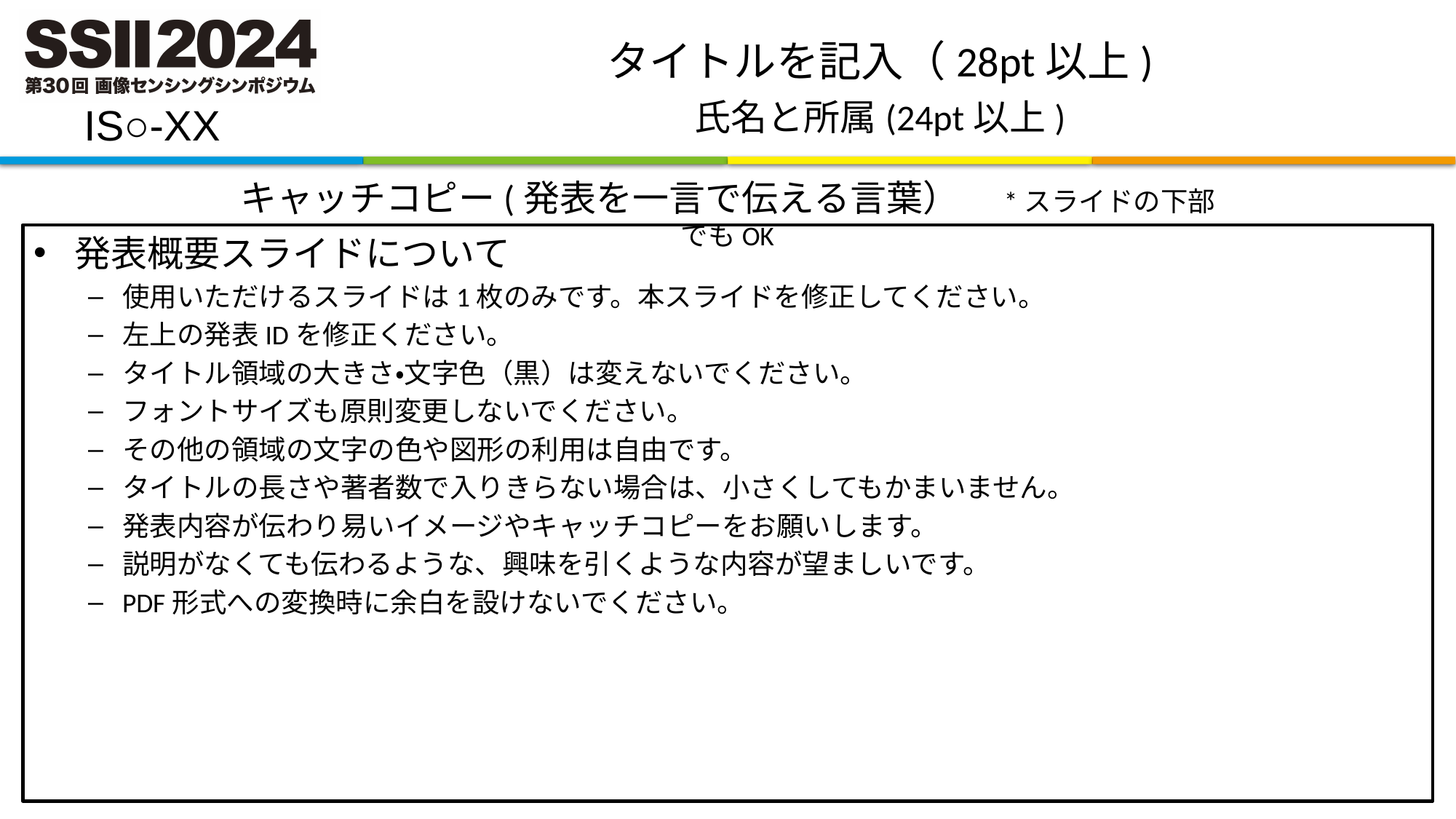

# タイトルを記入（28pt以上) 氏名と所属(24pt以上)
IS○-XX
キャッチコピー(発表を一言で伝える言葉）　*スライドの下部でもOK
発表概要スライドについて
使用いただけるスライドは1枚のみです。本スライドを修正してください。
左上の発表IDを修正ください。
タイトル領域の大きさ・文字色（黒）は変えないでください。
フォントサイズも原則変更しないでください。
その他の領域の文字の色や図形の利用は自由です。
タイトルの長さや著者数で入りきらない場合は、小さくしてもかまいません。
発表内容が伝わり易いイメージやキャッチコピーをお願いします。
説明がなくても伝わるような、興味を引くような内容が望ましいです。
PDF形式への変換時に余白を設けないでください。